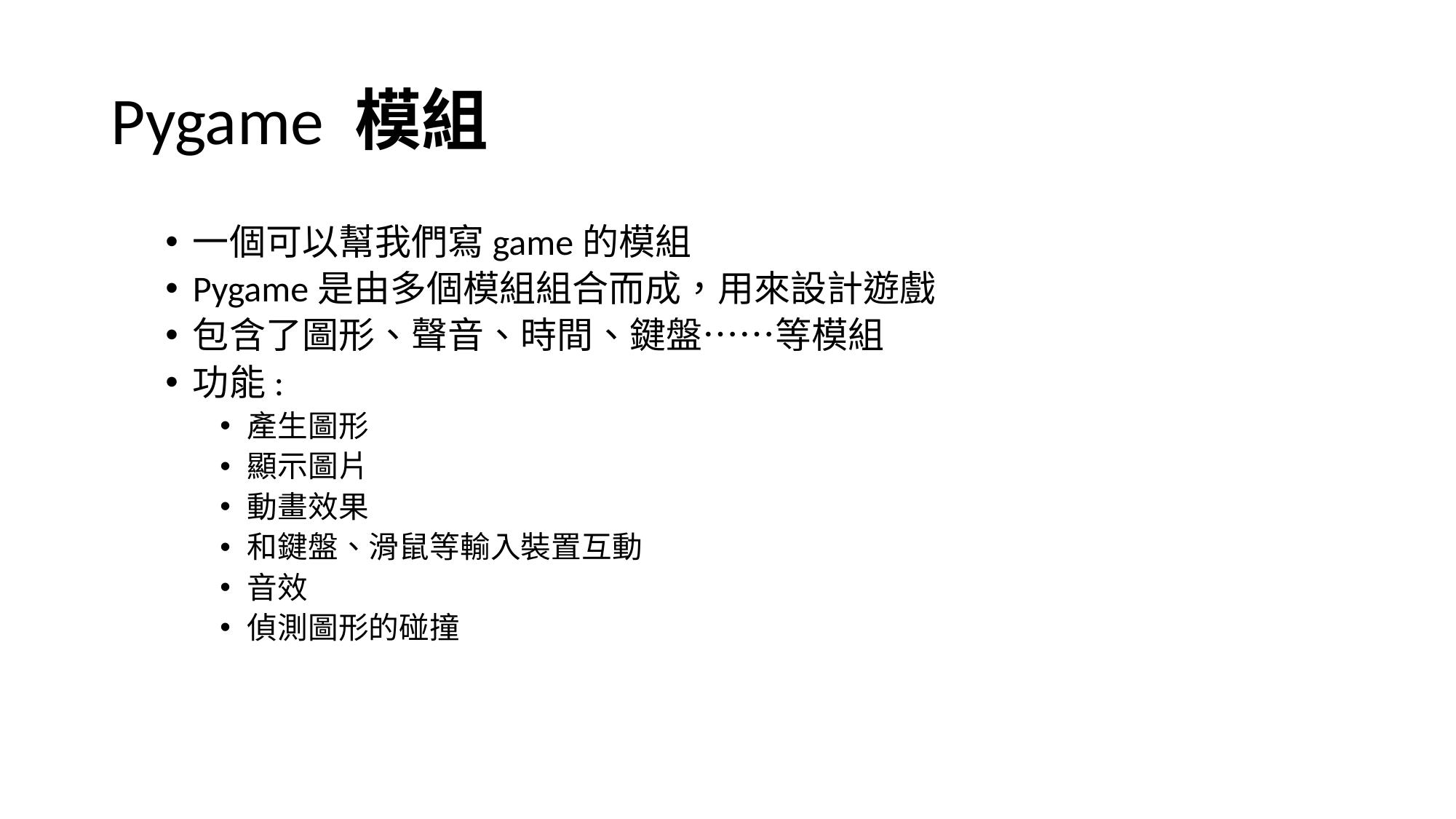

# Pygame 模組
一個可以幫我們寫game的模組
Pygame是由多個模組組合而成，用來設計遊戲
包含了圖形、聲音、時間、鍵盤……等模組
功能:
產生圖形
顯示圖片
動畫效果
和鍵盤、滑鼠等輸入裝置互動
音效
偵測圖形的碰撞